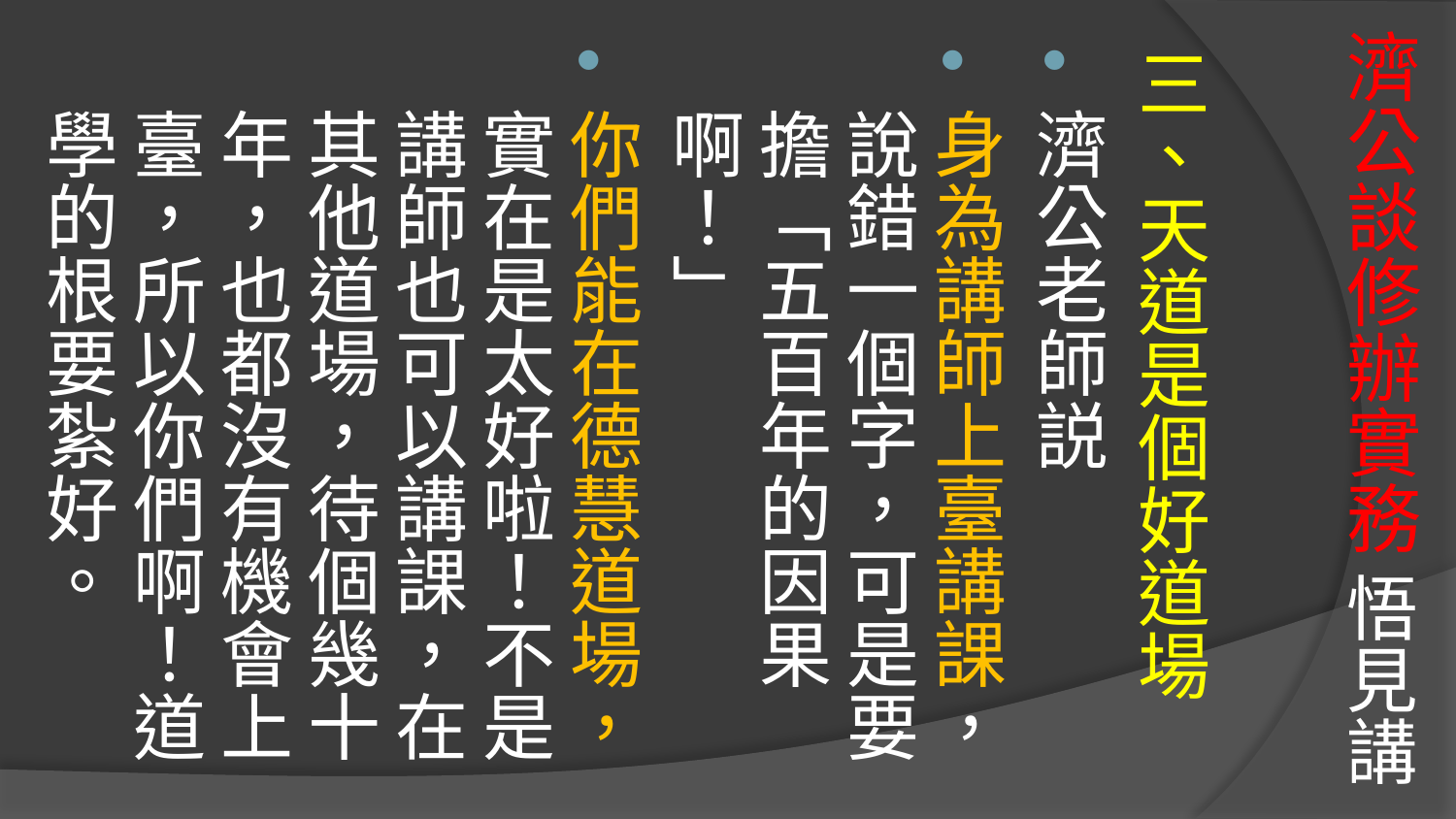

# 濟公談修辦實務 悟見講
三、天道是個好道場
濟公老師説
身為講師上臺講課，說錯一個字，可是要擔「五百年的因果啊！」
你們能在德慧道場，實在是太好啦！不是講師也可以講課，在其他道場，待個幾十年，也都沒有機會上臺，所以你們啊！道學的根要紮好。